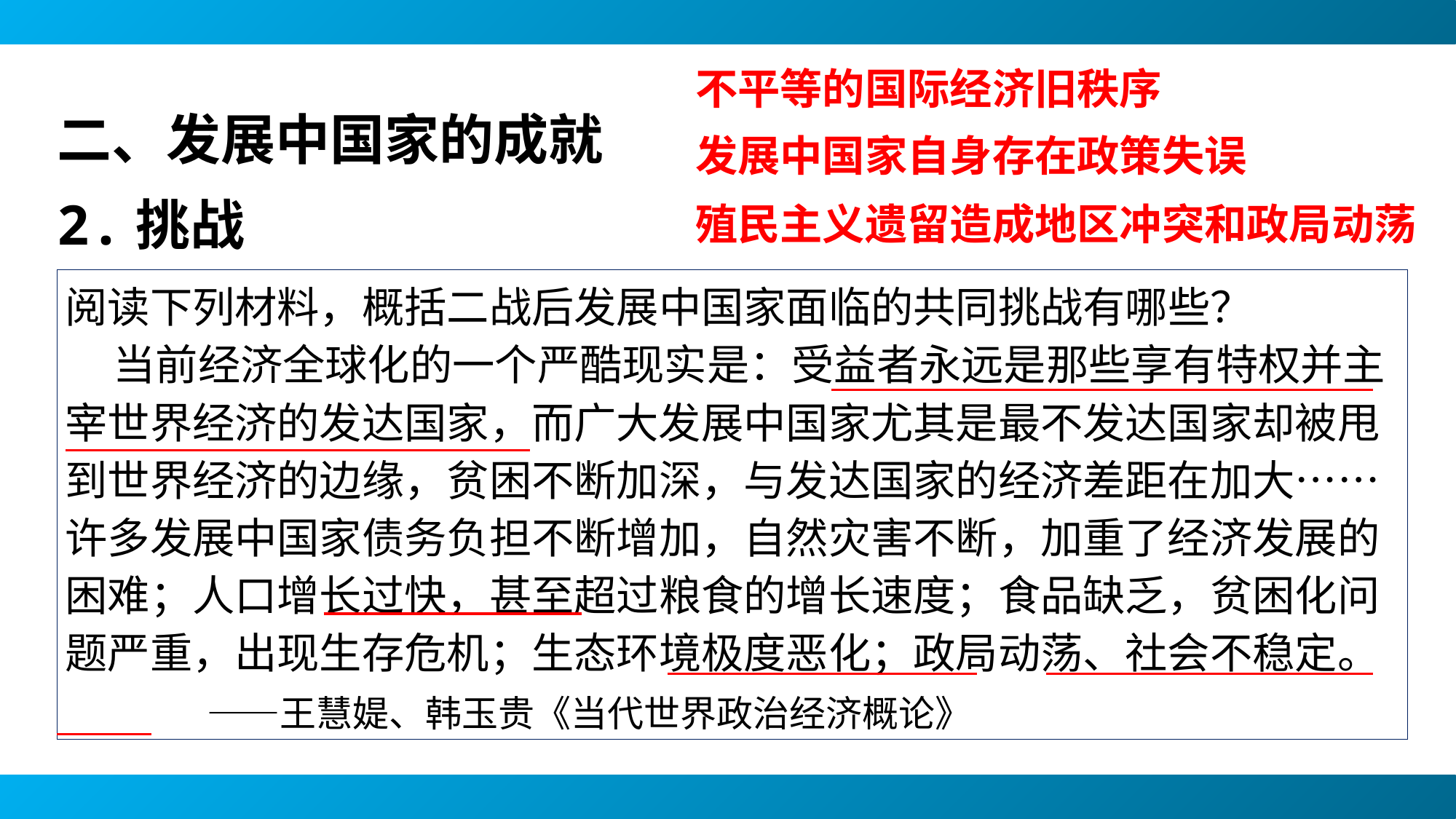

不平等的国际经济旧秩序
二、发展中国家的成就
2.挑战
发展中国家自身存在政策失误
殖民主义遗留造成地区冲突和政局动荡
阅读下列材料，概括二战后发展中国家面临的共同挑战有哪些？
    当前经济全球化的一个严酷现实是：受益者永远是那些享有特权并主宰世界经济的发达国家，而广大发展中国家尤其是最不发达国家却被甩到世界经济的边缘，贫困不断加深，与发达国家的经济差距在加大……许多发展中国家债务负担不断增加，自然灾害不断，加重了经济发展的困难；人口增长过快，甚至超过粮食的增长速度；食品缺乏，贫困化问题严重，出现生存危机；生态环境极度恶化；政局动荡、社会不稳定。                  ——王慧媞、韩玉贵《当代世界政治经济概论》